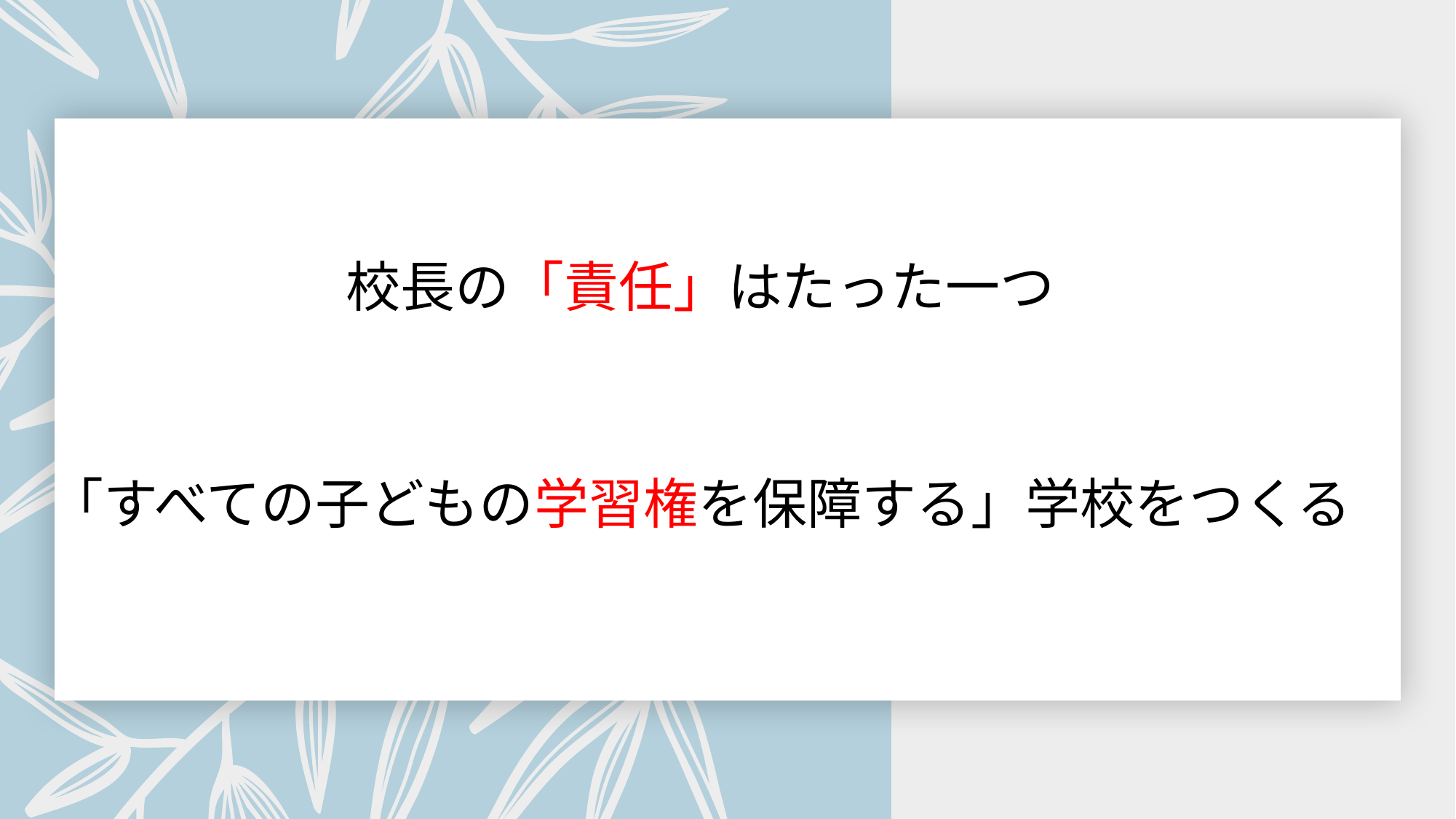

校長の「責任」はたった一つ

「すべての子どもの学習権を保障する」学校をつくる